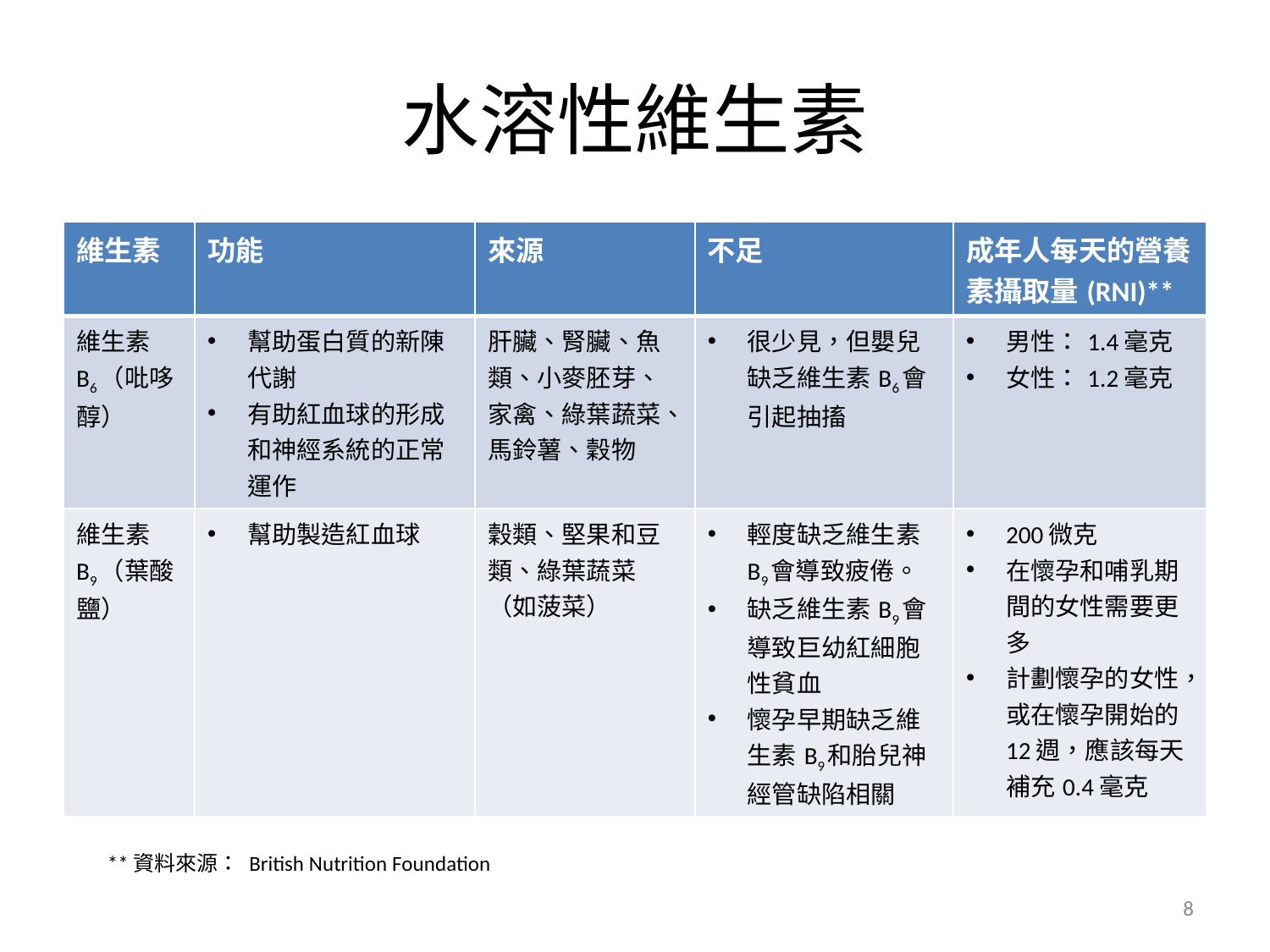

# 水溶性維生素
| 維生素 | 功能 | 來源 | 不足 | 成年人每天的營養素攝取量(RNI)\*\* |
| --- | --- | --- | --- | --- |
| 維生素B6（吡哆醇） | 幫助蛋白質的新陳代謝 有助紅血球的形成和神經系統的正常運作 | 肝臟、腎臟、魚類、小麥胚芽、家禽、綠葉蔬菜、馬鈴薯、穀物 | 很少見，但嬰兒缺乏維生素B6會引起抽搐 | 男性：1.4毫克 女性：1.2毫克 |
| 維生素B9（葉酸鹽） | 幫助製造紅血球 | 穀類、堅果和豆類、綠葉蔬菜（如菠菜） | 輕度缺乏維生素B9會導致疲倦。 缺乏維生素B9會導致巨幼紅細胞性貧血 懷孕早期缺乏維生素B9和胎兒神經管缺陷相關 | 200微克 在懷孕和哺乳期間的女性需要更多 計劃懷孕的女性，或在懷孕開始的12週，應該每天補充0.4毫克 |
**資料來源： British Nutrition Foundation
8